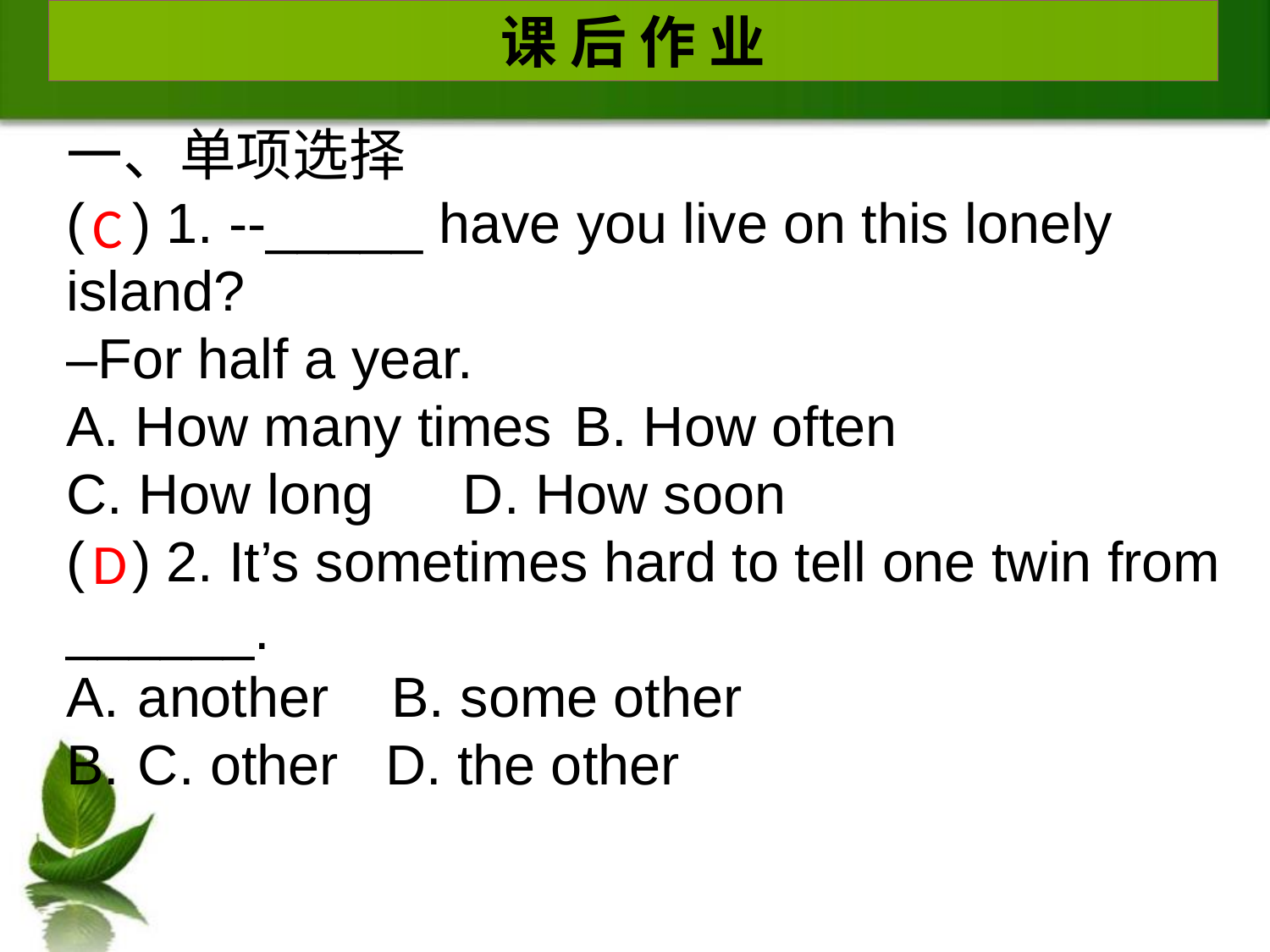

课 后 作 业
一、单项选择
(   ) 1. --_____ have you live on this lonely island?
–For half a year.
A. How many times	B. How often
C. How long	 D. How soon
(   ) 2. It’s sometimes hard to tell one twin from ______.
another    B. some other
C. other   D. the other
C
D